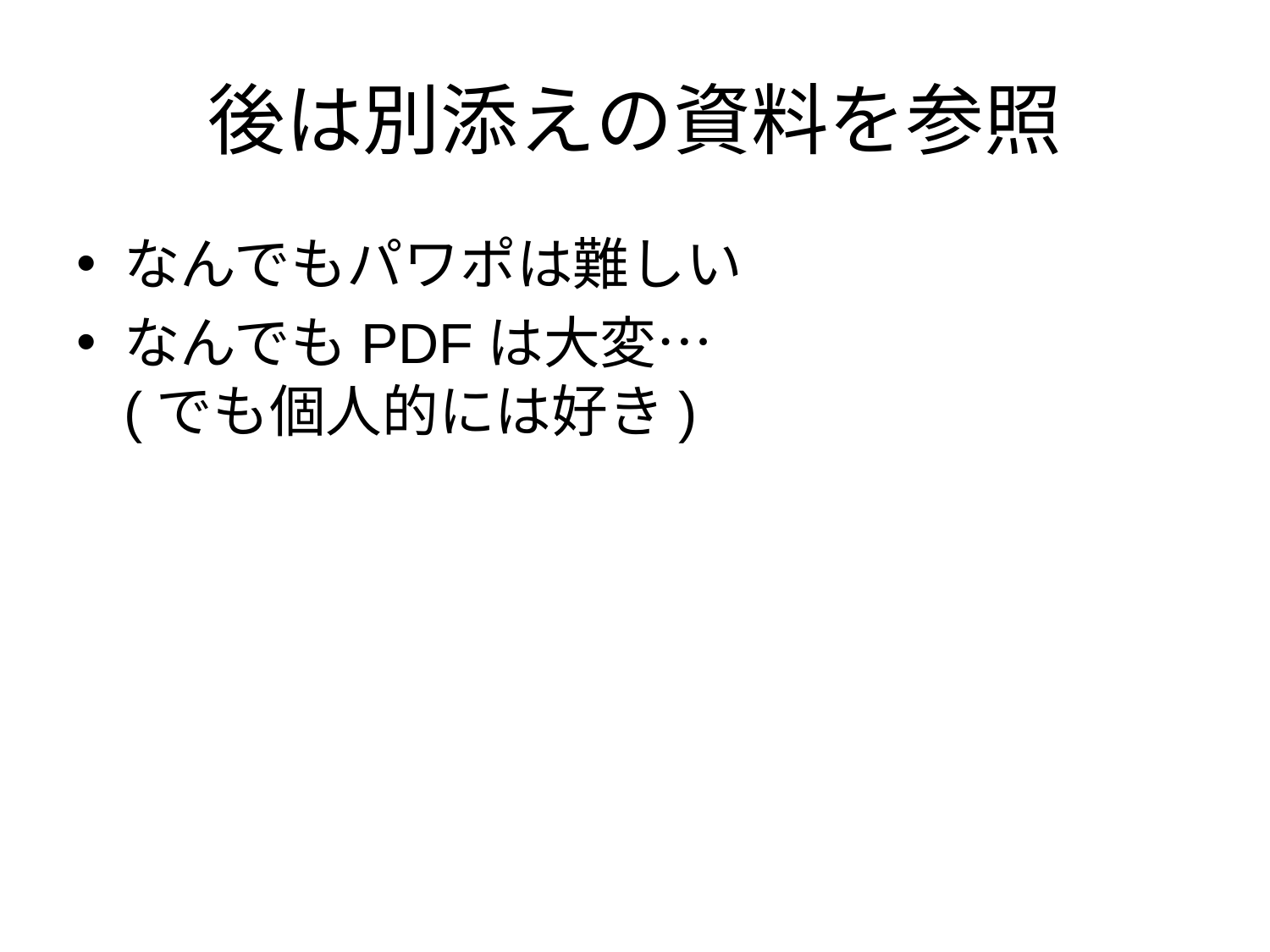

# 後は別添えの資料を参照
なんでもパワポは難しい
なんでもPDFは大変…
(でも個人的には好き)